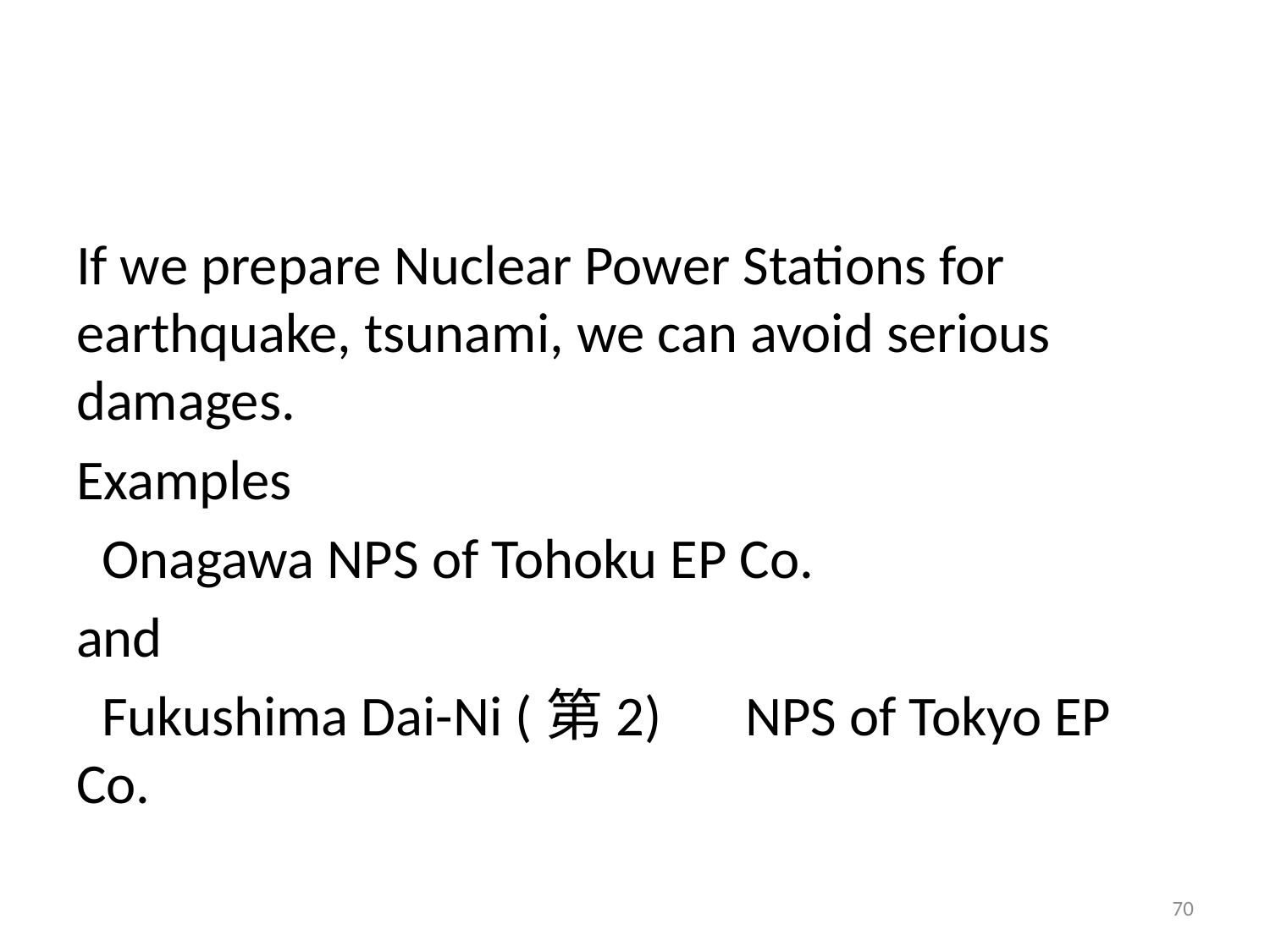

#
If we prepare Nuclear Power Stations for earthquake, tsunami, we can avoid serious damages.
Examples
  Onagawa NPS of Tohoku EP Co.
and
  Fukushima Dai-Ni (第2)　NPS of Tokyo EP Co.
70